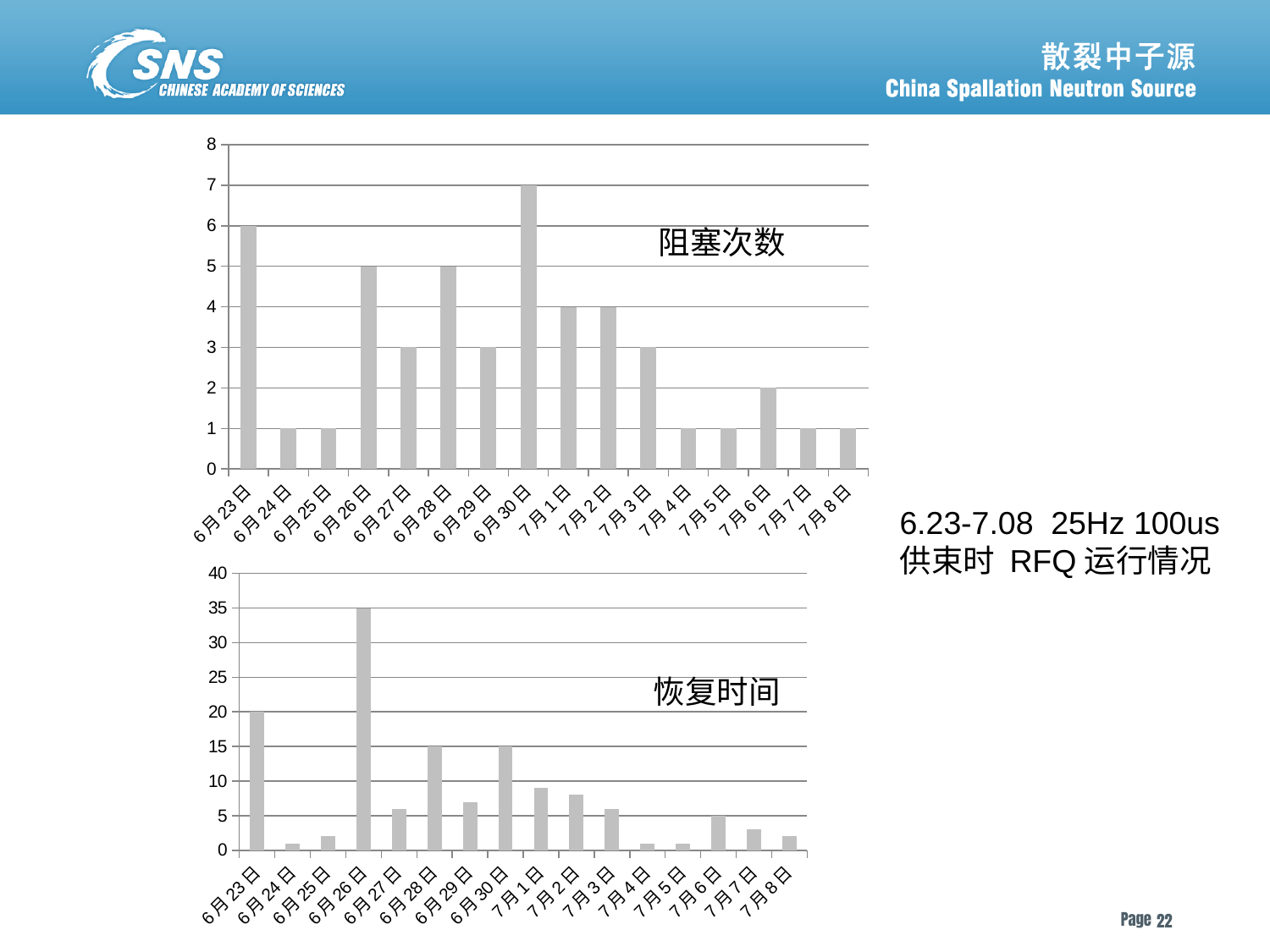

### Chart

| Category |  |
|---|---|
| 43274 | 6.0 |
| 43275 | 1.0 |
| 43276 | 1.0 |
| 43277 | 5.0 |
| 43278 | 3.0 |
| 43279 | 5.0 |
| 43280 | 3.0 |
| 43281 | 7.0 |
| 43282 | 4.0 |
| 43283 | 4.0 |
| 43284 | 3.0 |
| 43285 | 1.0 |
| 43286 | 1.0 |
| 43287 | 2.0 |
| 43288 | 1.0 |
| 43289 | 1.0 |
阻塞次数
6.23-7.08  25Hz 100us
供束时 RFQ运行情况

### Chart

| Category |  |
|---|---|
| 43274 | 20.0 |
| 43275 | 1.0 |
| 43276 | 2.0 |
| 43277 | 35.0 |
| 43278 | 6.0 |
| 43279 | 15.0 |
| 43280 | 7.0 |
| 43281 | 15.0 |
| 43282 | 9.0 |
| 43283 | 8.0 |
| 43284 | 6.0 |
| 43285 | 1.0 |
| 43286 | 1.0 |
| 43287 | 5.0 |
| 43288 | 3.0 |
| 43289 | 2.0 |
恢复时间
22